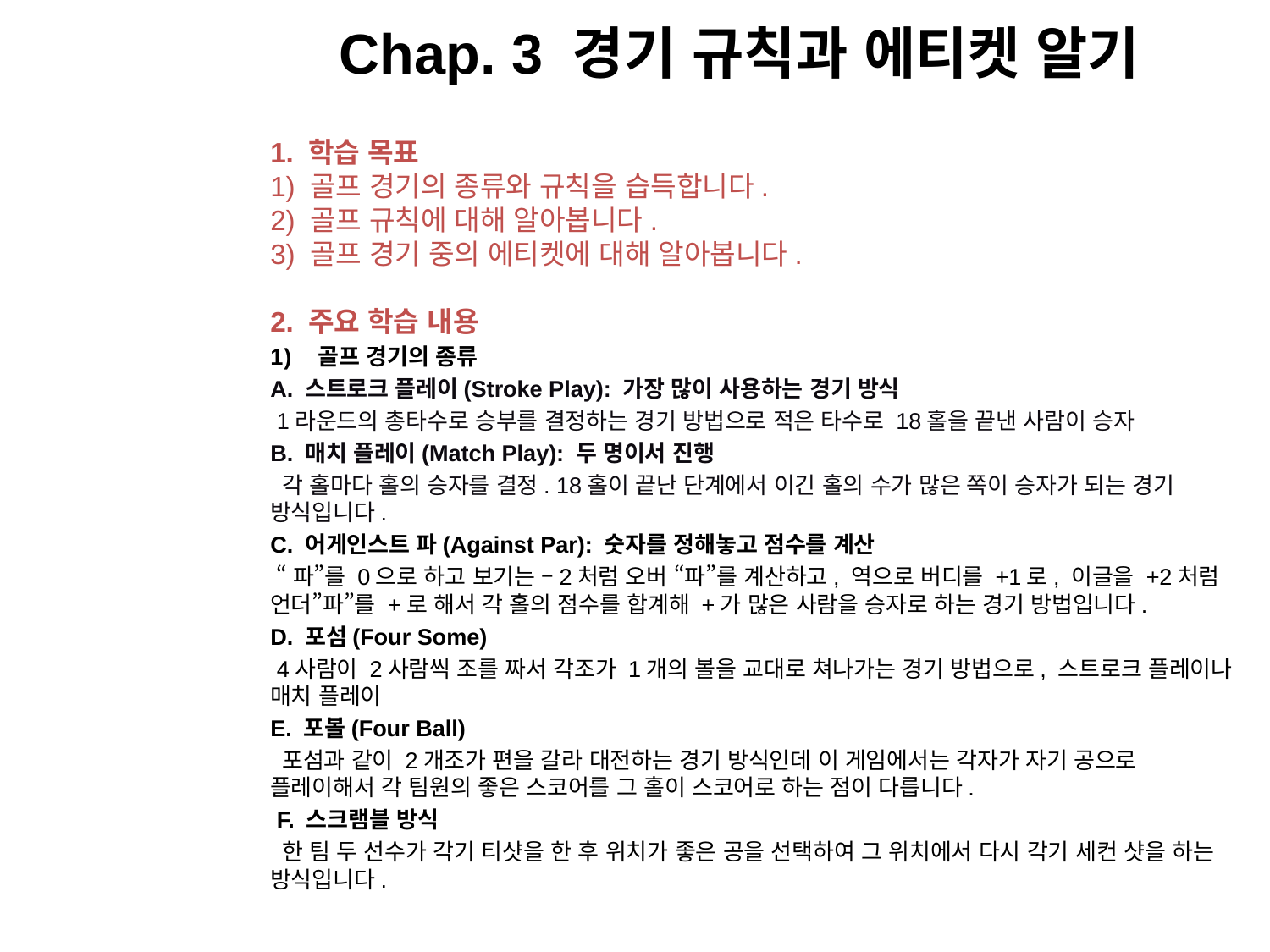

# Chap. 3 경기 규칙과 에티켓 알기
1. 학습 목표
1) 골프 경기의 종류와 규칙을 습득합니다.
2) 골프 규칙에 대해 알아봅니다.
3) 골프 경기 중의 에티켓에 대해 알아봅니다.

2. 주요 학습 내용
골프 경기의 종류
A. 스트로크 플레이(Stroke Play): 가장 많이 사용하는 경기 방식
 1라운드의 총타수로 승부를 결정하는 경기 방법으로 적은 타수로 18홀을 끝낸 사람이 승자
B. 매치 플레이(Match Play): 두 명이서 진행
 각 홀마다 홀의 승자를 결정. 18홀이 끝난 단계에서 이긴 홀의 수가 많은 쪽이 승자가 되는 경기 방식입니다.
C. 어게인스트 파(Against Par): 숫자를 정해놓고 점수를 계산
 “파”를 0으로 하고 보기는 –2처럼 오버 “파”를 계산하고, 역으로 버디를 +1로, 이글을 +2처럼 언더”파”를 +로 해서 각 홀의 점수를 합계해 +가 많은 사람을 승자로 하는 경기 방법입니다.
D. 포섬(Four Some)
 4사람이 2사람씩 조를 짜서 각조가 1개의 볼을 교대로 쳐나가는 경기 방법으로, 스트로크 플레이나 매치 플레이
E. 포볼(Four Ball)
 포섬과 같이 2개조가 편을 갈라 대전하는 경기 방식인데 이 게임에서는 각자가 자기 공으로 플레이해서 각 팀원의 좋은 스코어를 그 홀이 스코어로 하는 점이 다릅니다.
 F. 스크램블 방식
 한 팀 두 선수가 각기 티샷을 한 후 위치가 좋은 공을 선택하여 그 위치에서 다시 각기 세컨 샷을 하는 방식입니다.